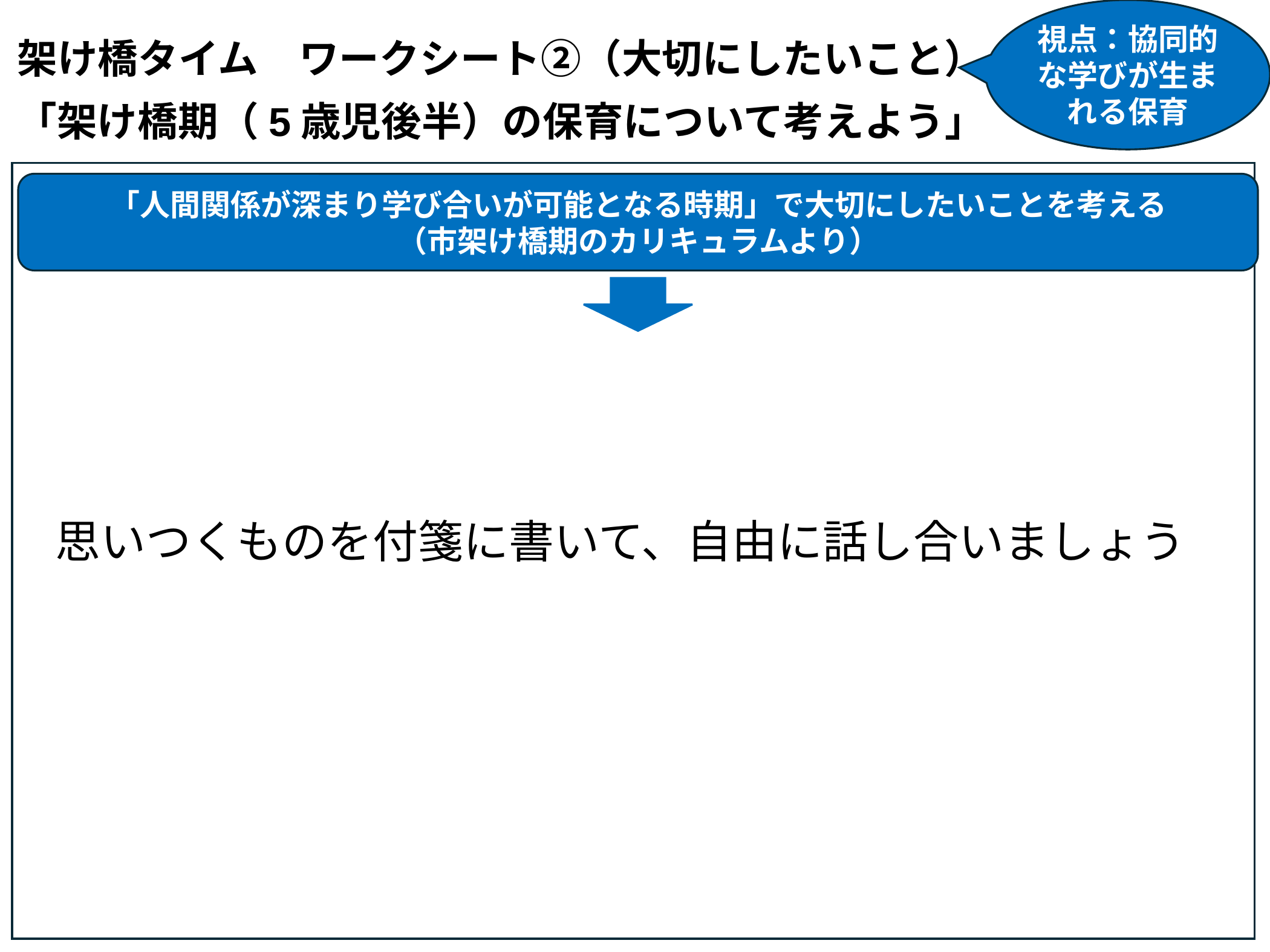

視点：協同的な学びが生まれる保育
# 架け橋タイム　ワークシート➁（大切にしたいこと） 「架け橋期（5歳児後半）の保育について考えよう」

「人間関係が深まり学び合いが可能となる時期」で大切にしたいことを考える
（市架け橋期のカリキュラムより）

思いつくものを付箋に書いて、自由に話し合いましょう